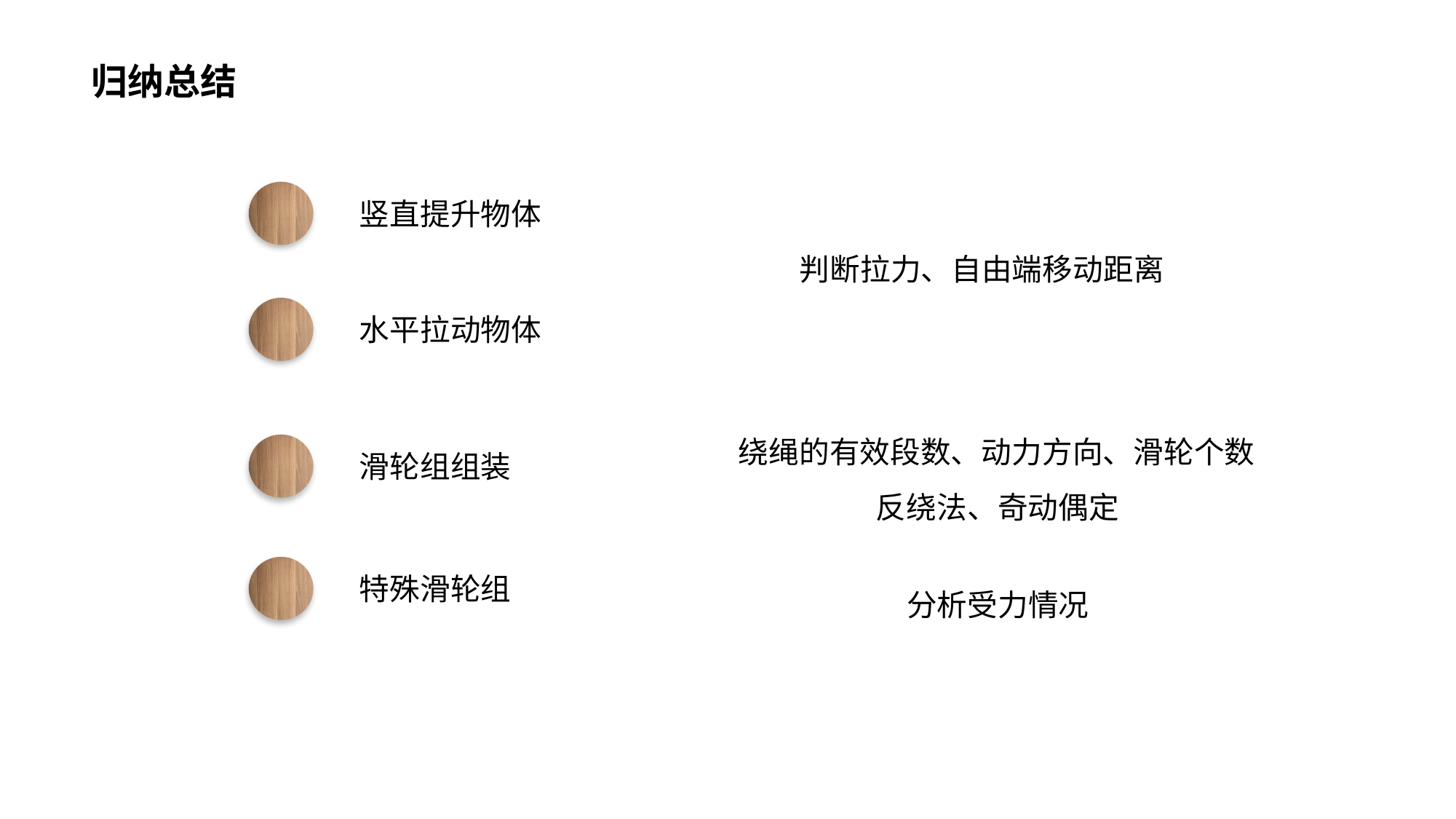

归纳总结

竖直提升物体
判断拉力、自由端移动距离

水平拉动物体
绕绳的有效段数、动力方向、滑轮个数

滑轮组组装
反绕法、奇动偶定

分析受力情况
特殊滑轮组